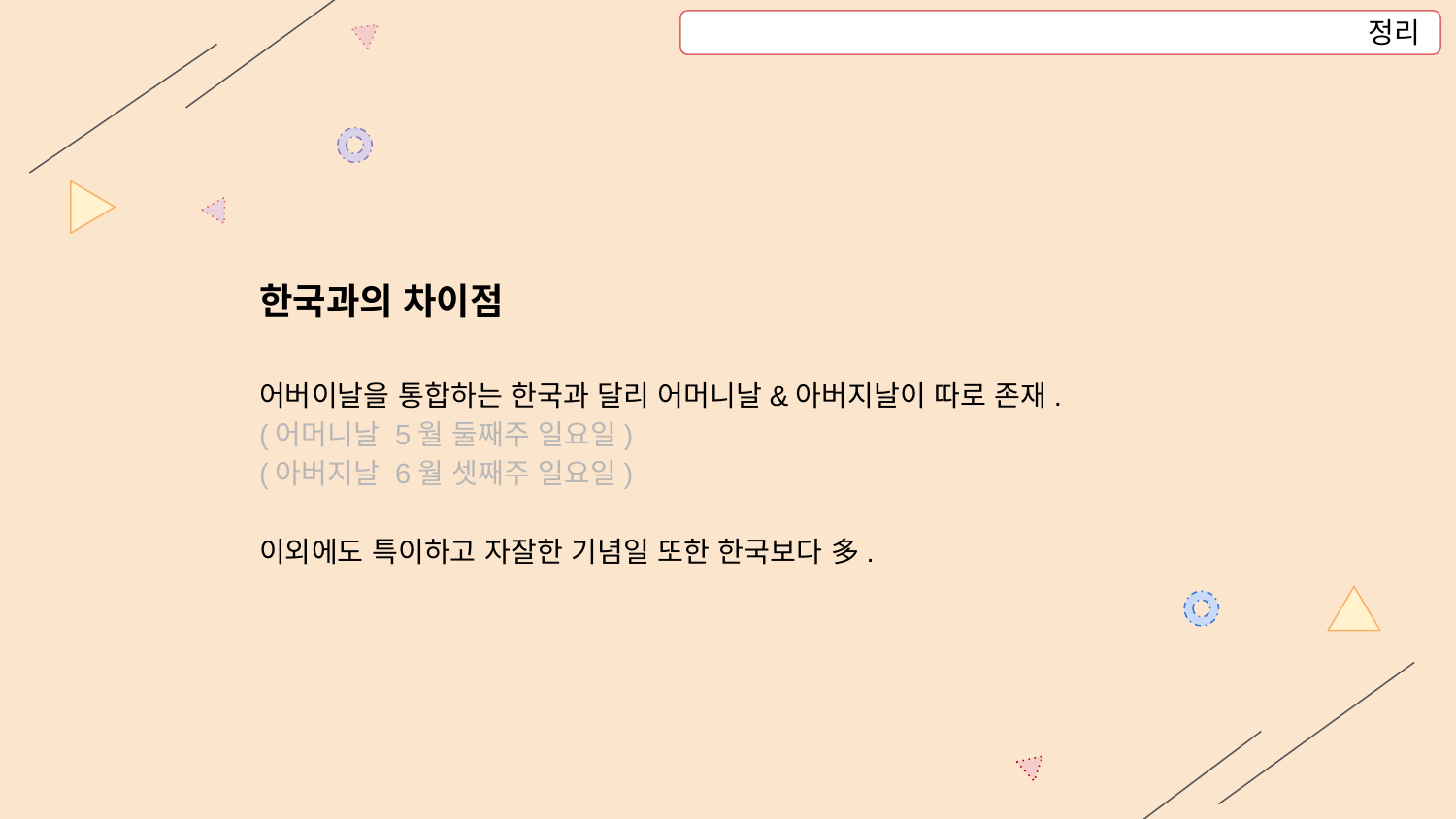

정리

한국과의 차이점

어버이날을 통합하는 한국과 달리 어머니날&아버지날이 따로 존재.
(어머니날 5월 둘째주 일요일)
(아버지날 6월 셋째주 일요일)

이외에도 특이하고 자잘한 기념일 또한 한국보다 多.